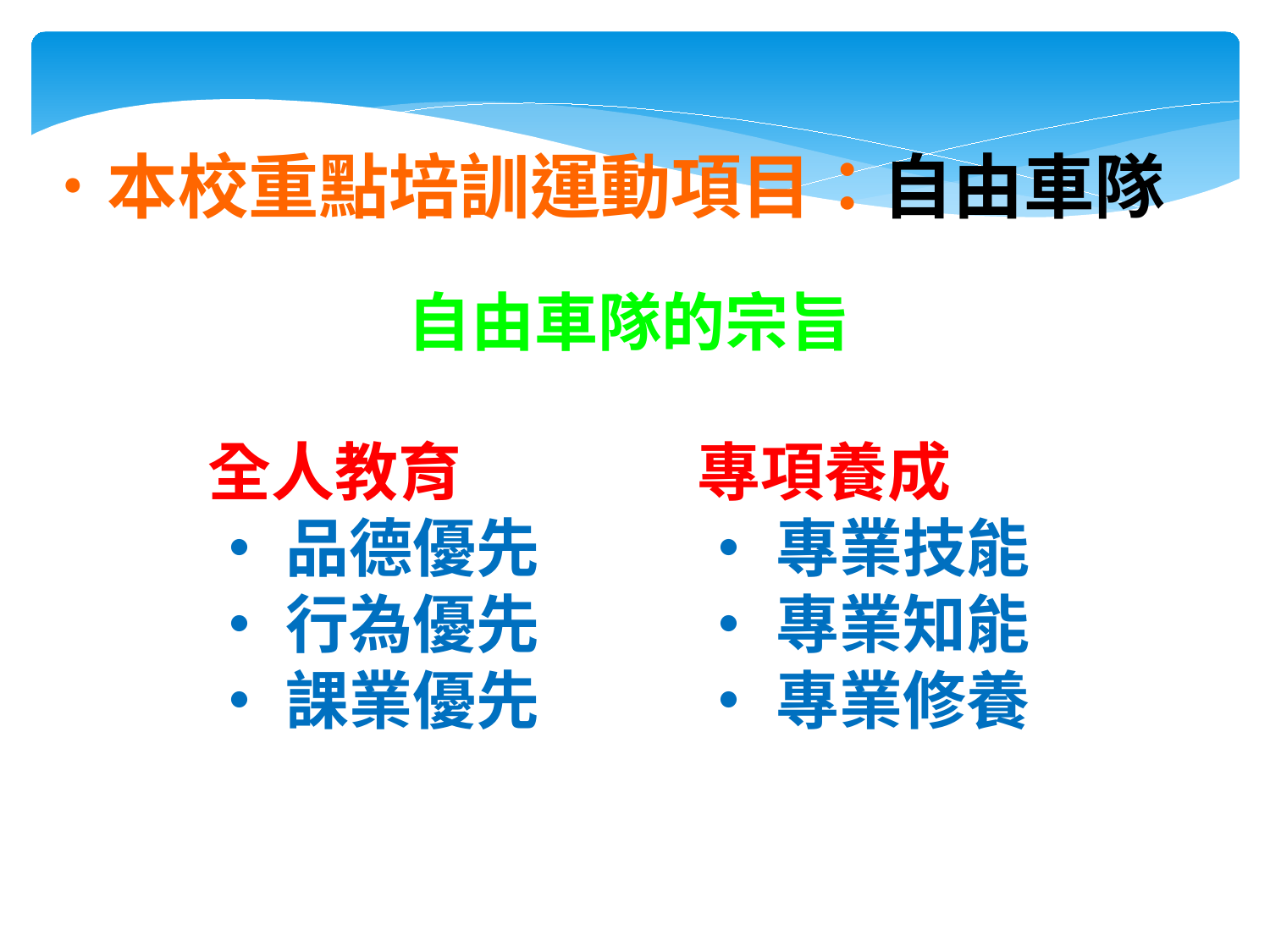

˙本校重點培訓運動項目：自由車隊
自由車隊的宗旨
全人教育
‧品德優先
‧行為優先
‧課業優先
專項養成
‧專業技能
‧專業知能
‧專業修養